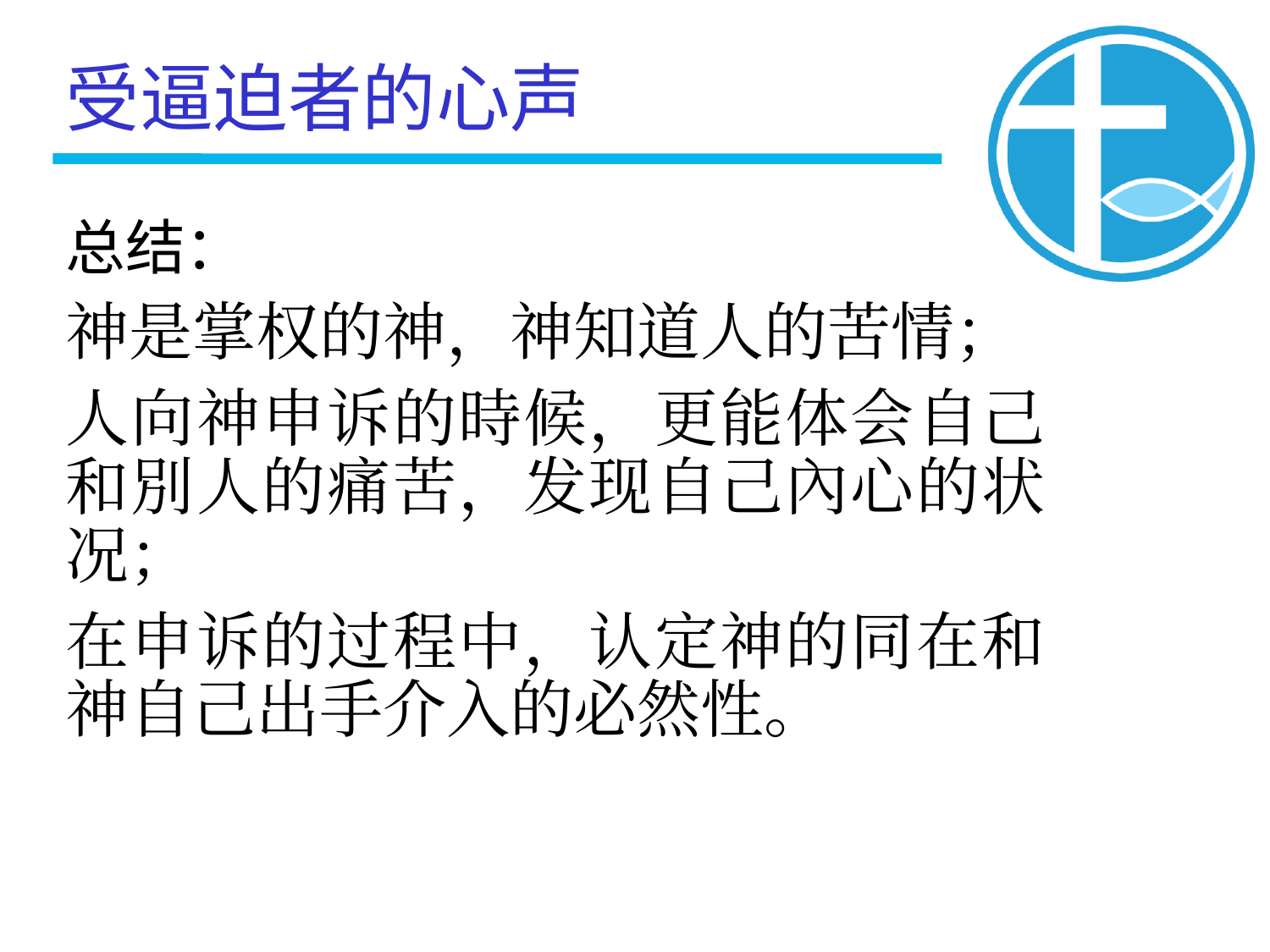

受逼迫者的心声
总结：
神是掌权的神，神知道人的苦情；
人向神申诉的時候，更能体会自己和別人的痛苦，发现自己內心的状况；
在申诉的过程中，认定神的同在和神自己出手介入的必然性。